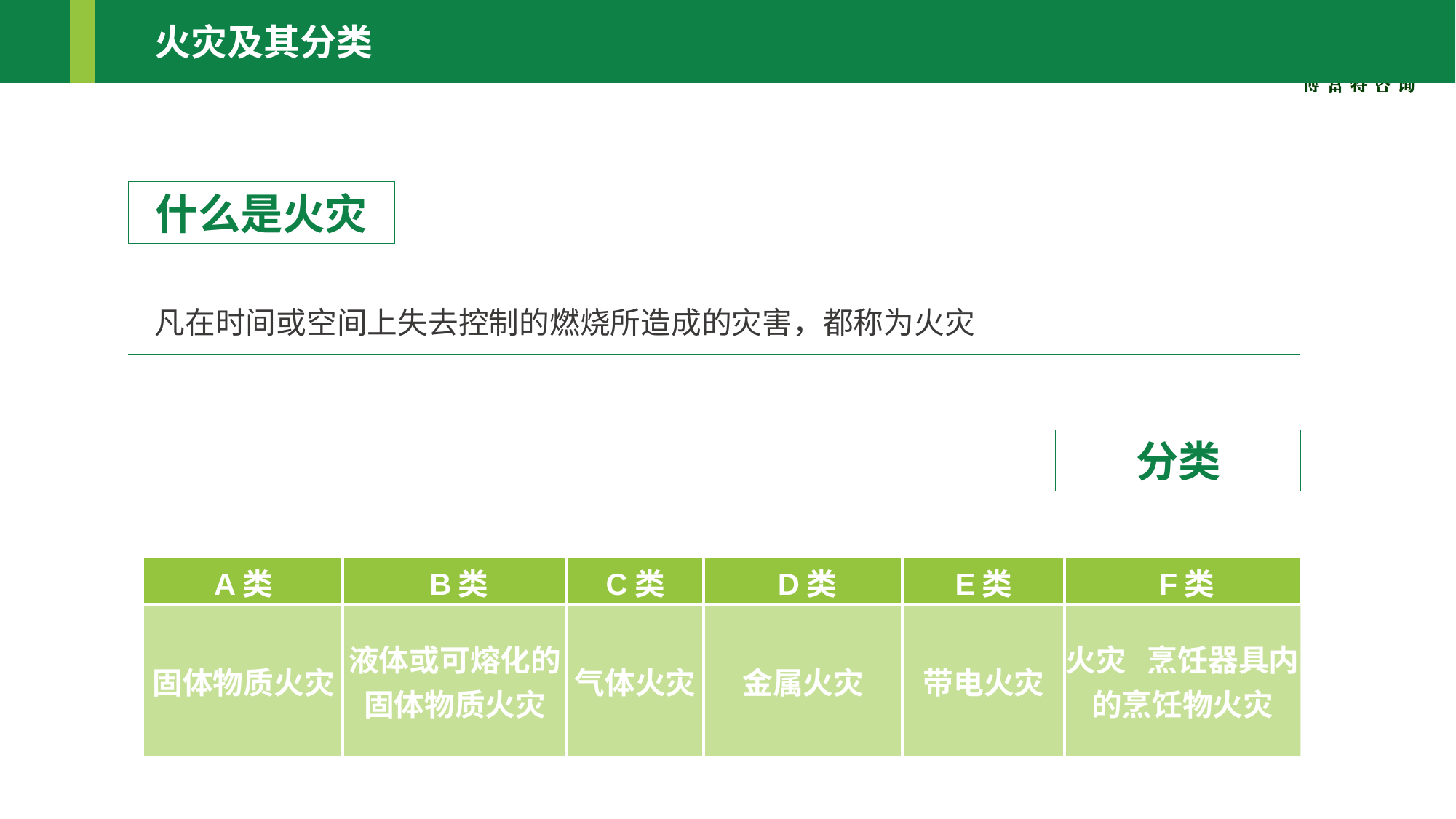

火灾及其分类
什么是火灾
凡在时间或空间上失去控制的燃烧所造成的灾害，都称为火灾
分类
| A类 | B类 | C类 | D类 | E类 | F类 |
| --- | --- | --- | --- | --- | --- |
| 固体物质火灾 | 液体或可熔化的固体物质火灾 | 气体火灾 | 金属火灾 | 带电火灾 | 火灾 烹饪器具内的烹饪物火灾 |